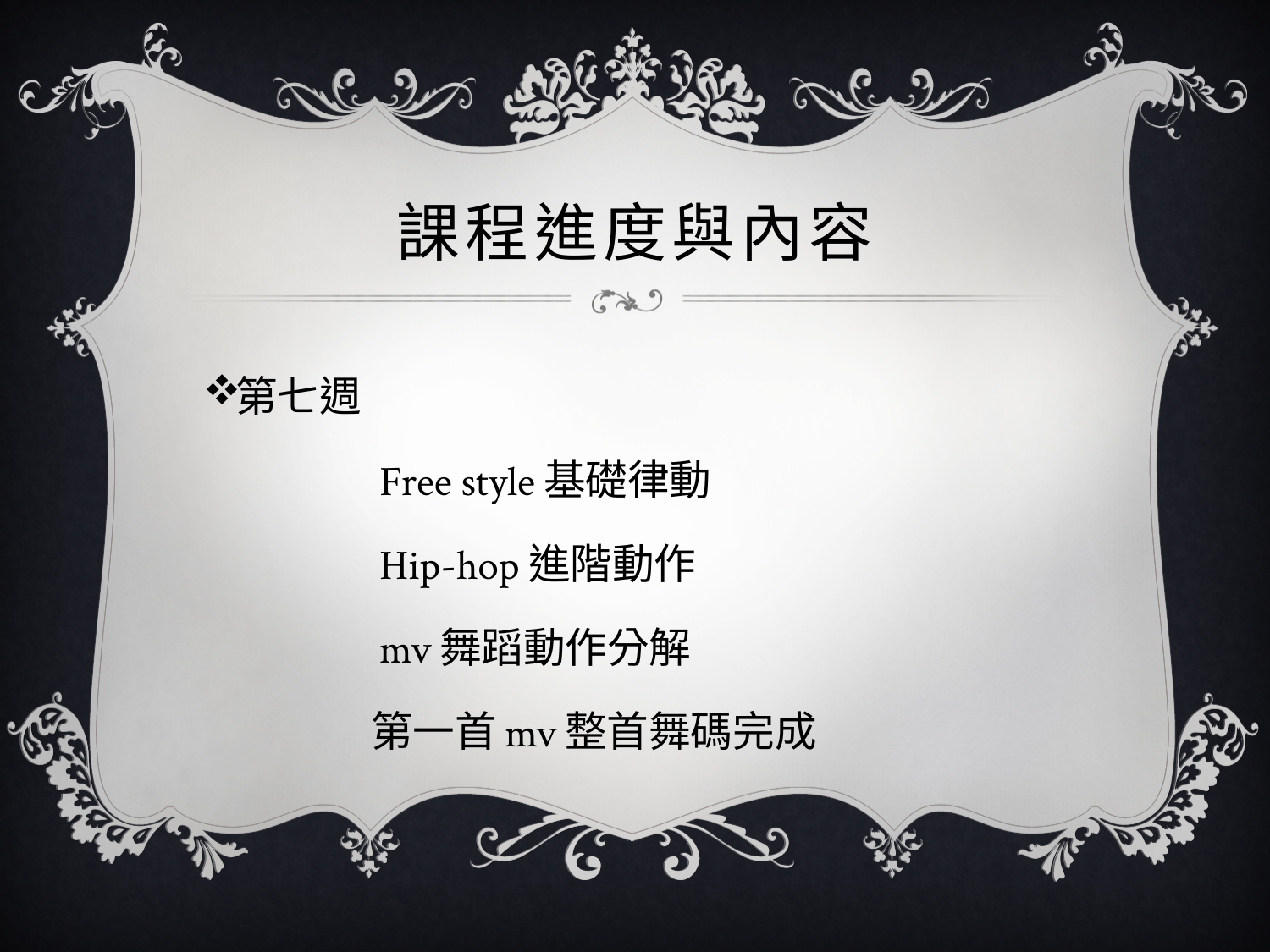

# 課程進度與內容
第七週
　　　　Free style基礎律動
　　　　Hip-hop進階動作
　　　　mv舞蹈動作分解
　　　　第一首mv整首舞碼完成